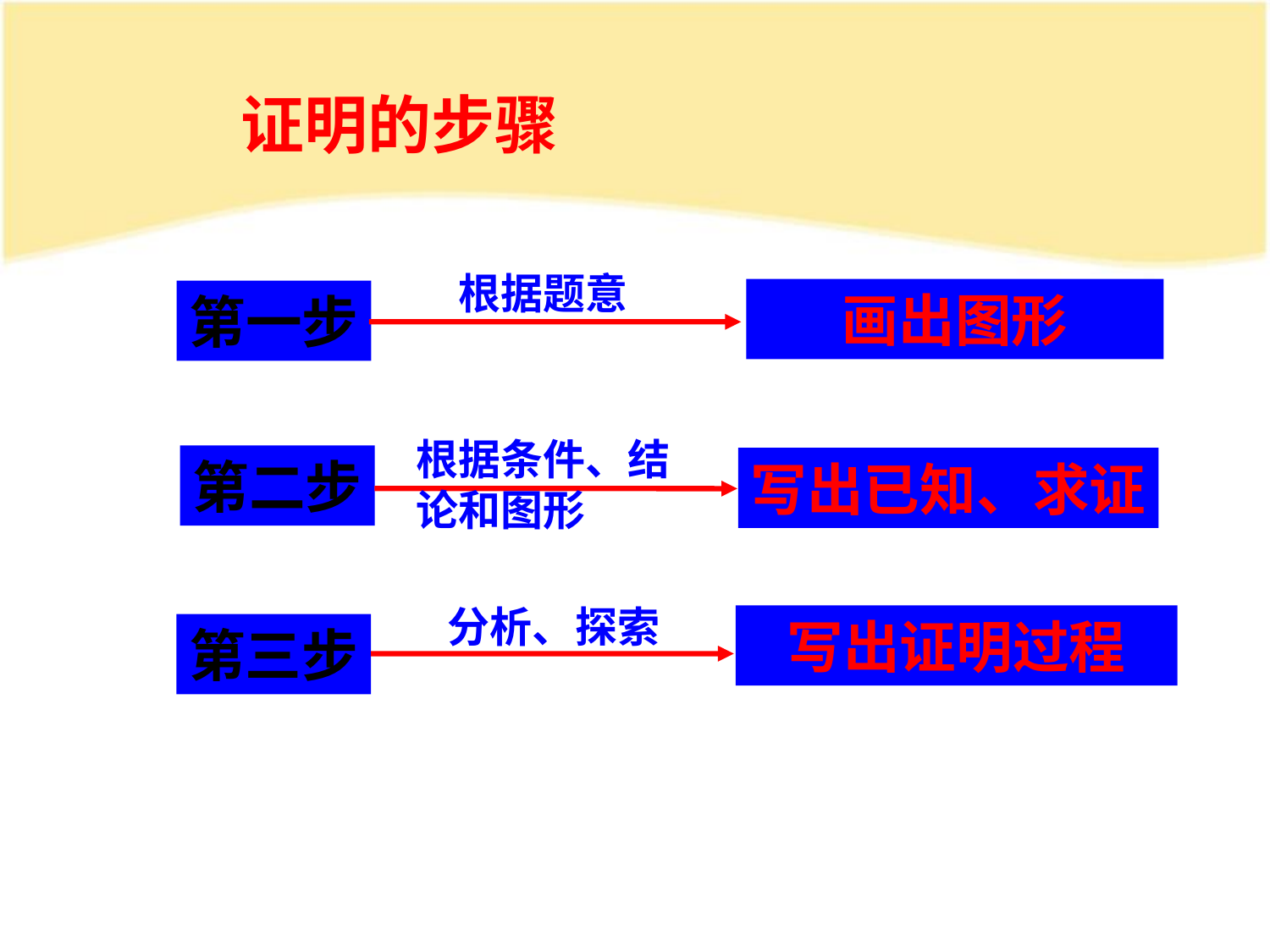

证明的步骤
根据题意
画出图形
第一步

根据条件、结
论和图形
第二步
写出已知、求证

分析、探索
写出证明过程
第三步